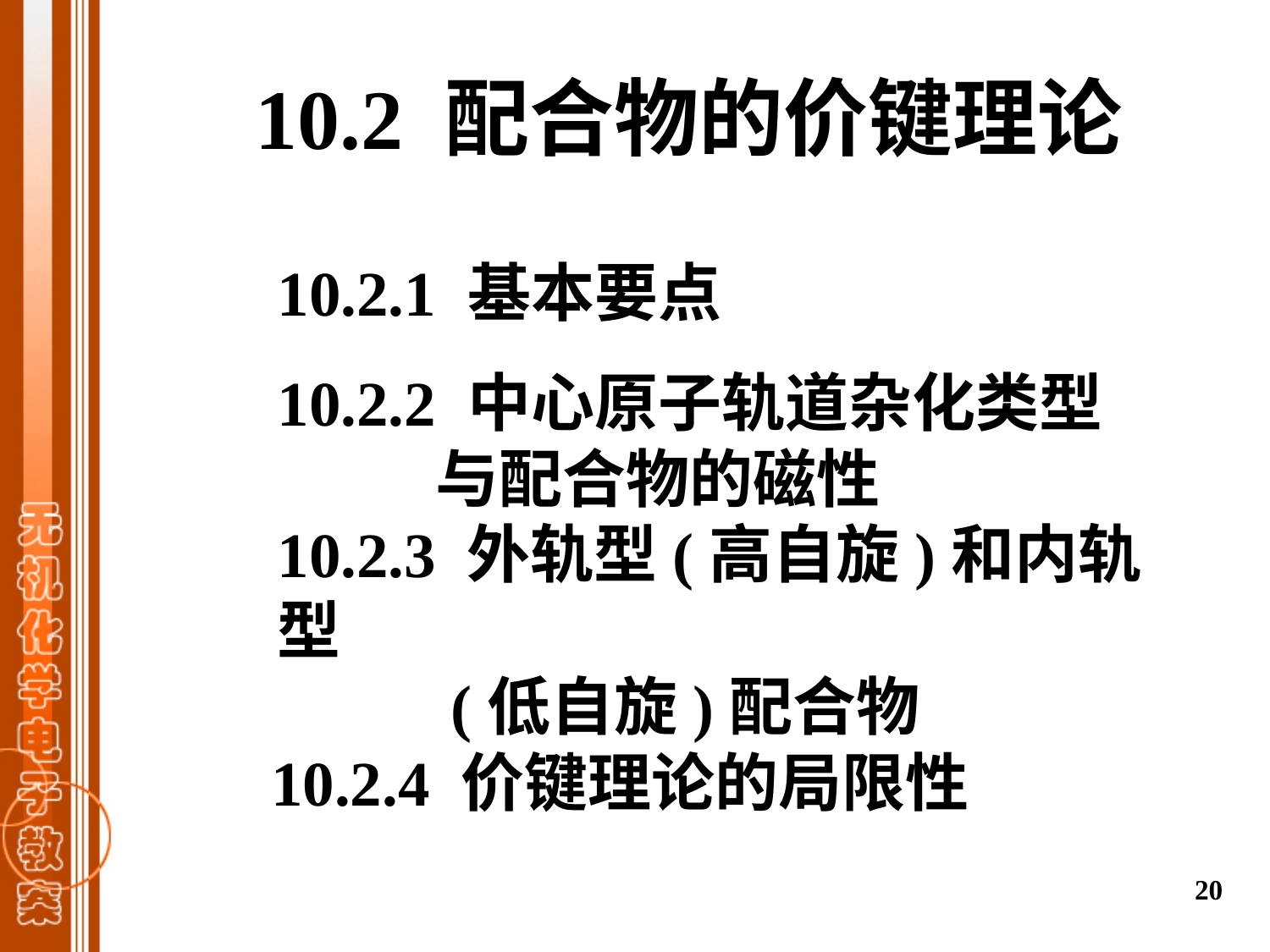

# 10.2 配合物的价键理论
10.2.1 基本要点
10.2.2 中心原子轨道杂化类型
           与配合物的磁性
10.2.3 外轨型(高自旋)和内轨型
           (低自旋)配合物
10.2.4 价键理论的局限性
20